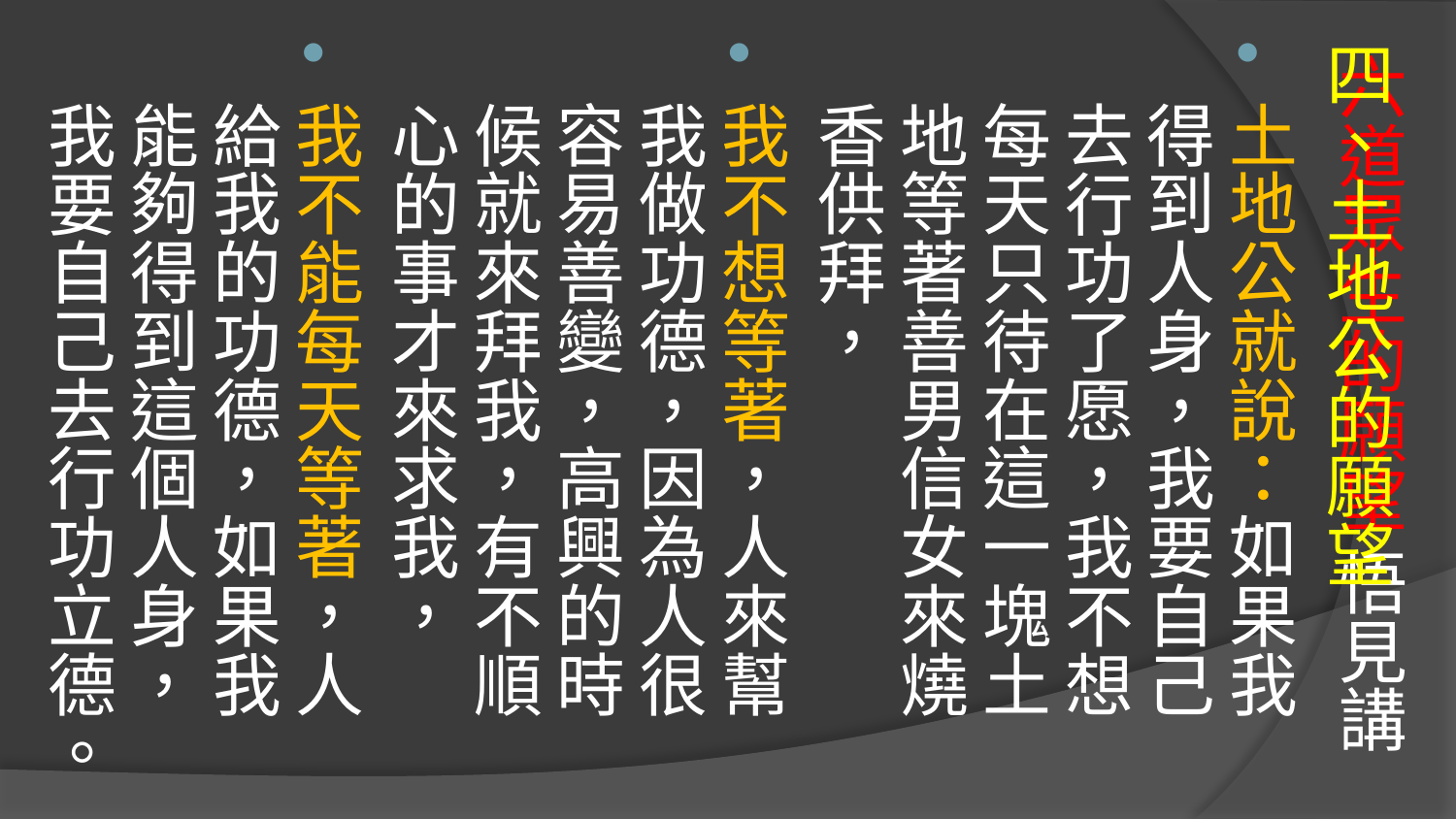

四、土地公的願望
土地公就說：如果我得到人身，我要自己去行功了愿，我不想每天只待在這一塊土地等著善男信女來燒香供拜，
我不想等著，人來幫我做功德，因為人很容易善變，高興的時候就來拜我，有不順心的事才來求我，
我不能每天等著，人給我的功德，如果我能夠得到這個人身，我要自己去行功立德。
# 六道眾生的願望 悟見講